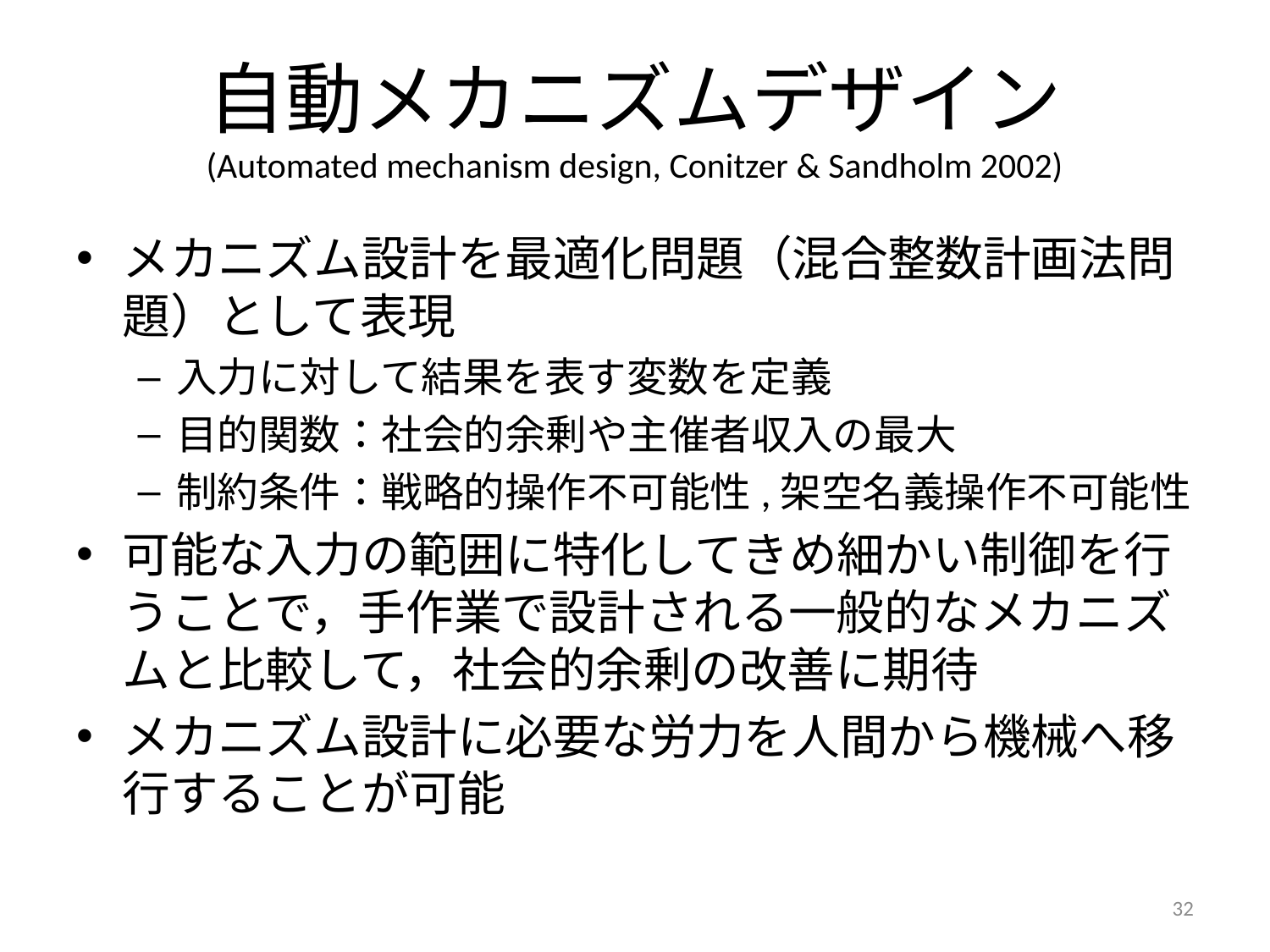

# 自動メカニズムデザイン (Automated mechanism design, Conitzer & Sandholm 2002)
メカニズム設計を最適化問題（混合整数計画法問題）として表現
入力に対して結果を表す変数を定義
目的関数：社会的余剰や主催者収入の最大
制約条件：戦略的操作不可能性,架空名義操作不可能性
可能な入力の範囲に特化してきめ細かい制御を行うことで，手作業で設計される一般的なメカニズムと比較して，社会的余剰の改善に期待
メカニズム設計に必要な労力を人間から機械へ移行することが可能

32